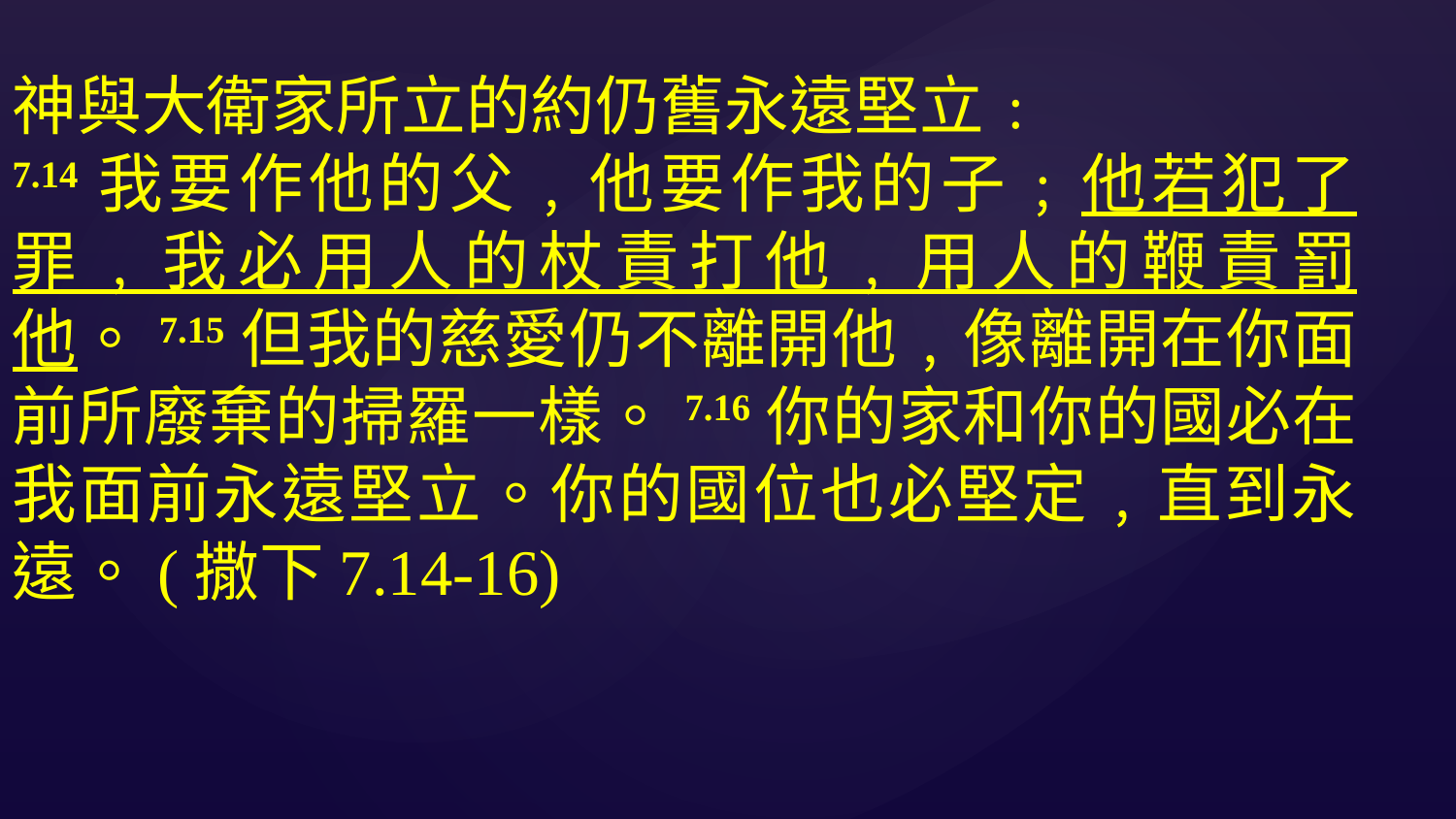

神與大衛家所立的約仍舊永遠堅立﹕
7.14我要作他的父﹐他要作我的子﹔他若犯了罪﹐我必用人的杖責打他﹐用人的鞭責罰他。7.15但我的慈愛仍不離開他﹐像離開在你面前所廢棄的掃羅一樣。7.16你的家和你的國必在我面前永遠堅立。你的國位也必堅定﹐直到永遠。(撒下7.14-16)